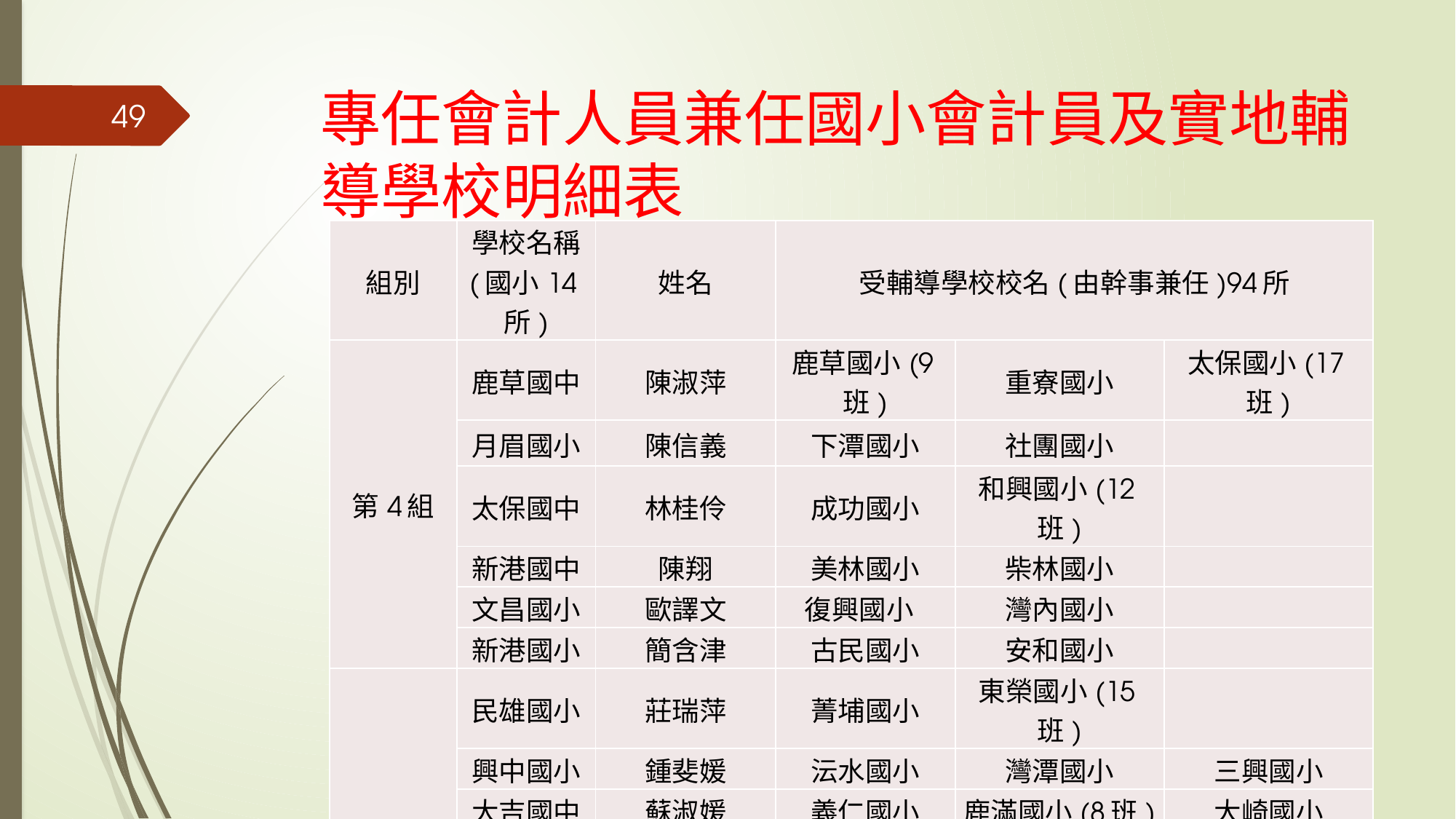

# 專任會計人員兼任國小會計員及實地輔導學校明細表
49
| 組別 | 學校名稱 (國小14所) | 姓名 | 受輔導學校校名(由幹事兼任)94所 |  |  |
| --- | --- | --- | --- | --- | --- |
| 第4組 | 鹿草國中 | 陳淑萍 | 鹿草國小(9班) | 重寮國小 | 太保國小(17班) |
|  | 月眉國小 | 陳信義 | 下潭國小 | 社團國小 |  |
|  | 太保國中 | 林桂伶 | 成功國小 | 和興國小(12班) |  |
|  | 新港國中 | 陳翔 | 美林國小 | 柴林國小 |  |
|  | 文昌國小 | 歐譯文 | 復興國小 | 灣內國小 |  |
|  | 新港國小 | 簡含津 | 古民國小 | 安和國小 |  |
| 第5組 | 民雄國小 | 莊瑞萍 | 菁埔國小 | 東榮國小(15班) |  |
|  | 興中國小 | 鍾斐媛 | 沄水國小 | 灣潭國小 | 三興國小 |
|  | 大吉國中 | 蘇淑媛 | 義仁國小 | 鹿滿國小(8班) | 大崎國小 |
|  | 民雄國中 | 莊文慈 | 沙坑國小 | 平林國小(18班) |  |
|  | 民雄國中 | 湯惠如(佐理員) |  |  |  |
|  | 福樂國小 | 賴淑芸 | 松山國小 | 黎明國小 |  |
|  | 溪口國中 | 何玉梅 | 中林國小 | 排路國小 |  |